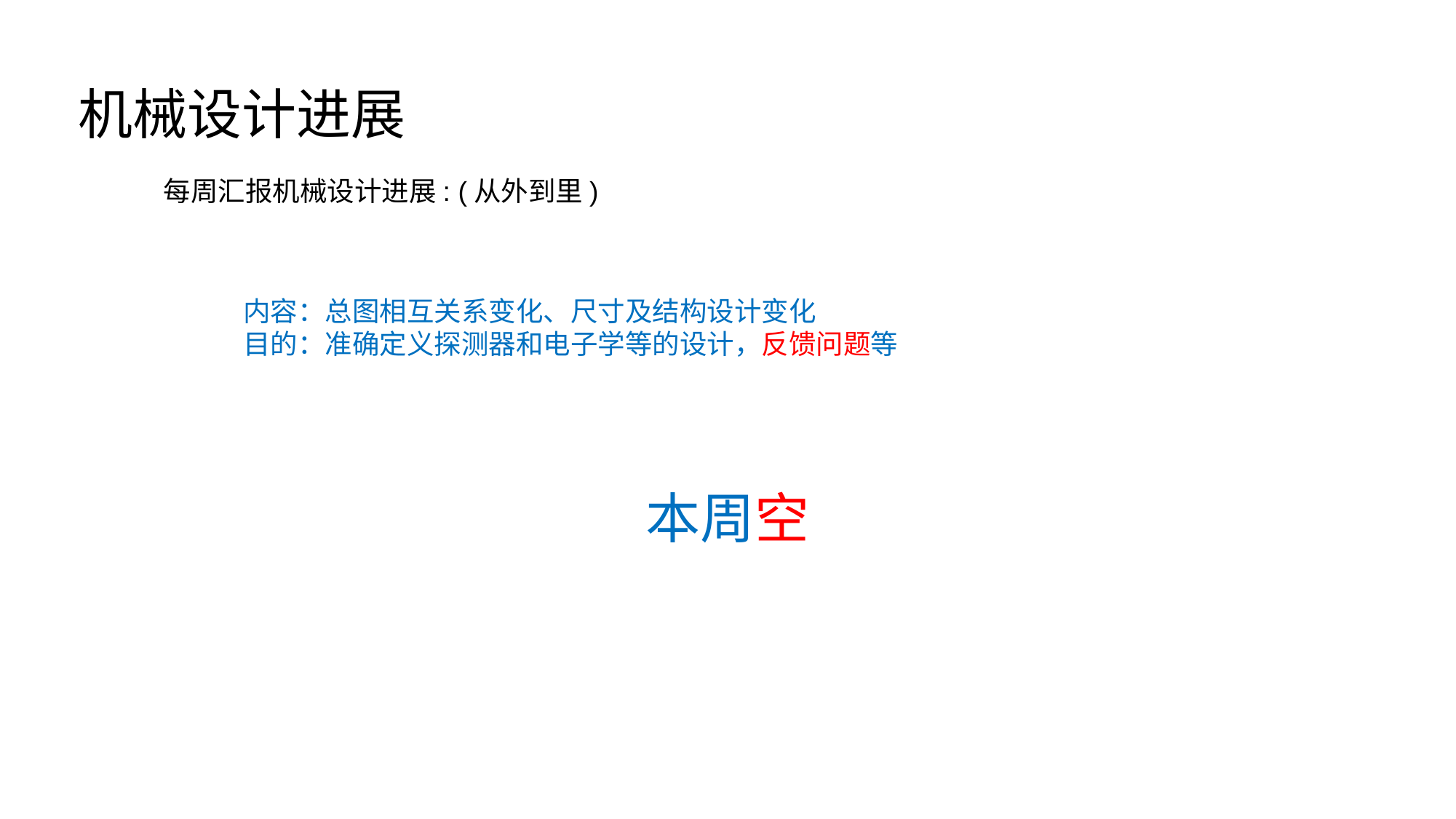

机械设计进展
每周汇报机械设计进展: (从外到里)
内容：总图相互关系变化、尺寸及结构设计变化
目的：准确定义探测器和电子学等的设计，反馈问题等
本周空